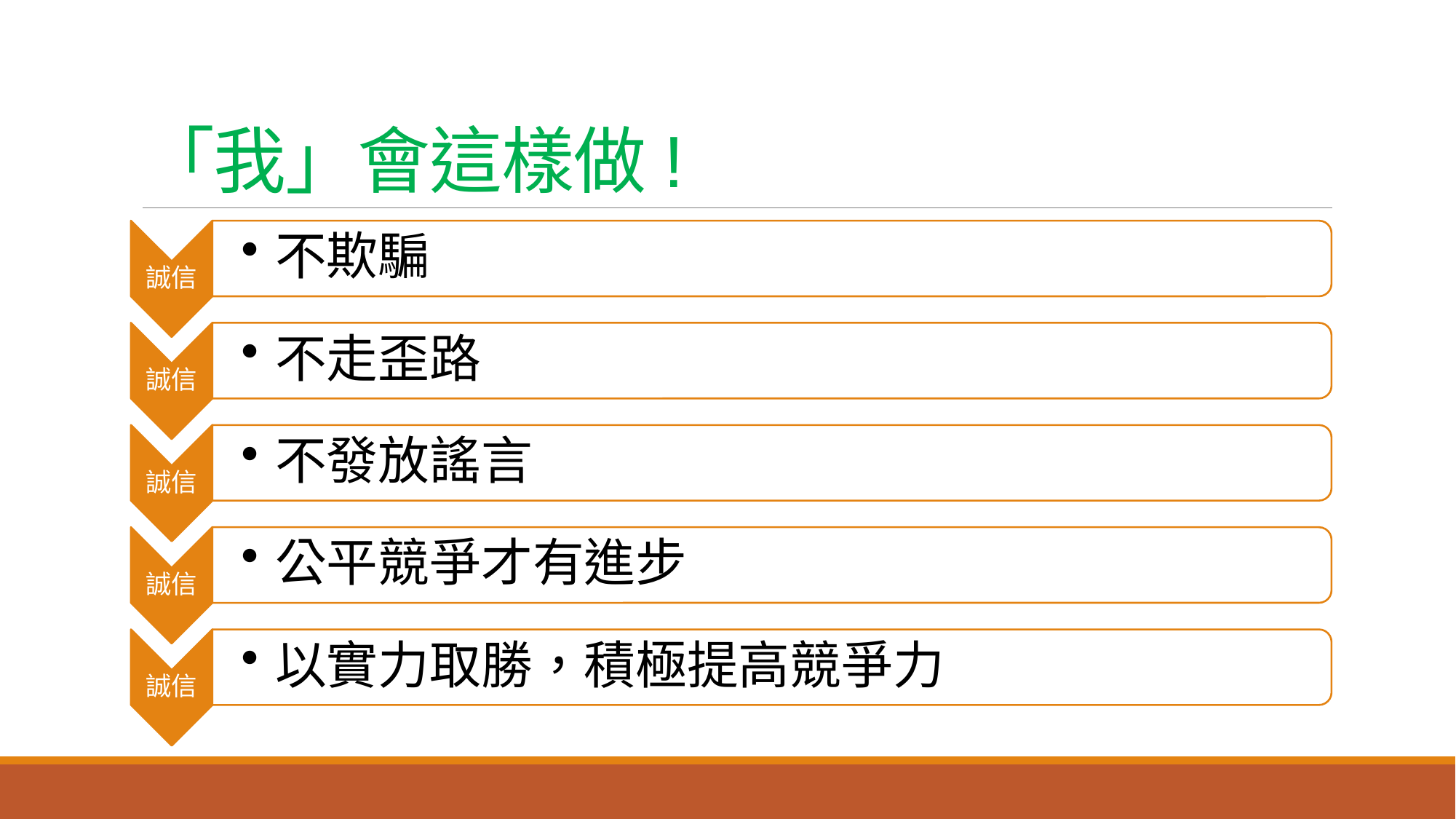

# 「我」會這樣做!
誠信
不欺騙
誠信
不走歪路
誠信
不發放謠言
誠信
公平競爭才有進步
誠信
以實力取勝，積極提高競爭力